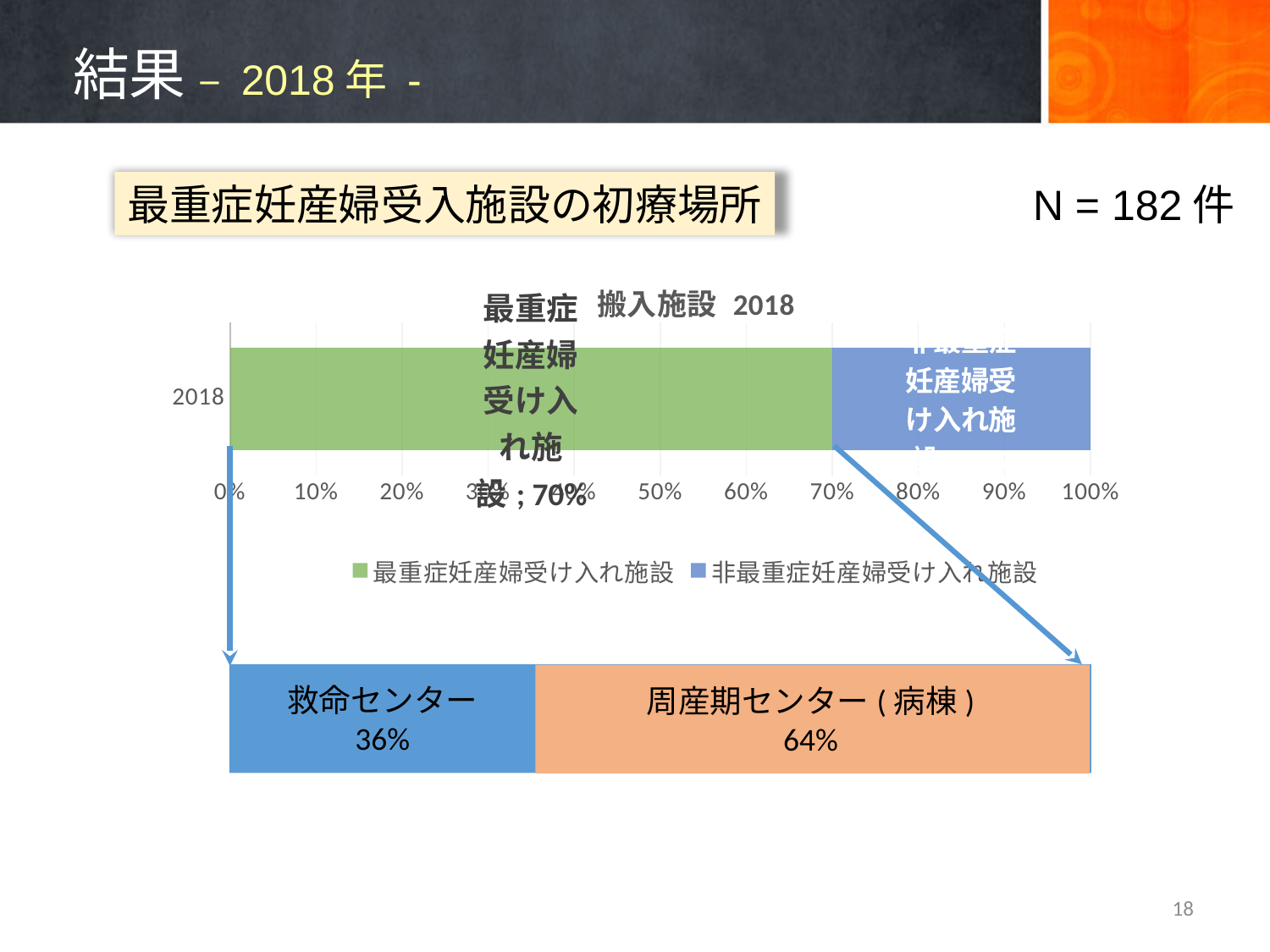

# 結果 – 2018年 -
最重症妊産婦受入施設の初療場所
N = 182件

### Chart: 搬入施設 2018

| Category | 最重症妊産婦受け入れ施設 | 非最重症妊産婦受け入れ施設 |
|---|---|---|
| 2018 | 0.6994535519125683 | 0.3005464480874317 |

救命センター
36%
周産期センター(病棟)
64%
18